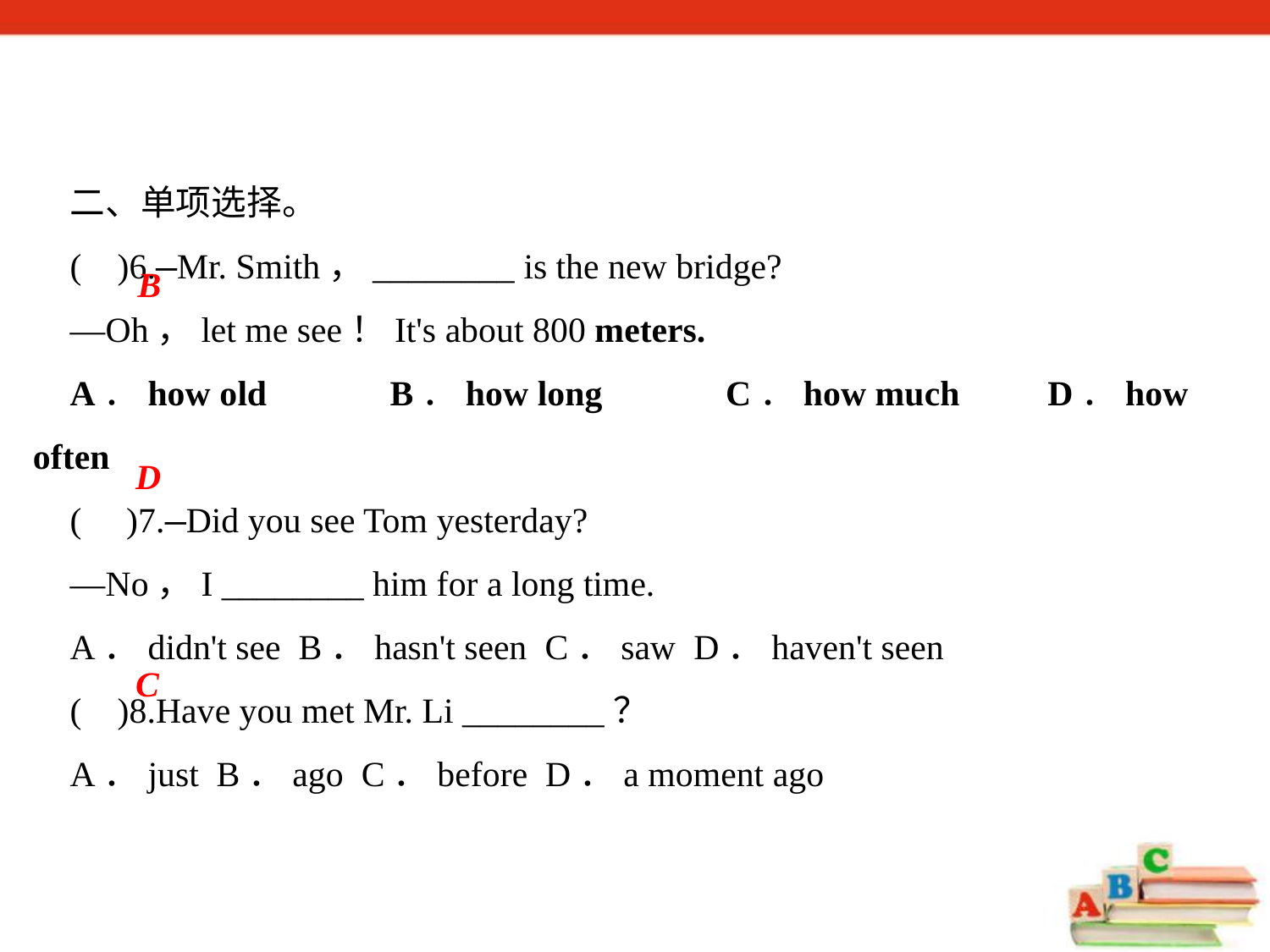

二、单项选择。
(    )6.—Mr. Smith，________ is the new bridge?
—Oh，let me see！It's about 800 meters.
A．how old　　　B．how long　　　C．how much　　D．how often
(     )7.—Did you see Tom yesterday?
—No，I ________ him for a long time.
A．didn't see  B．hasn't seen  C．saw  D．haven't seen
(    )8.Have you met Mr. Li ________？
A．just  B．ago  C．before  D．a moment ago
B
D
C